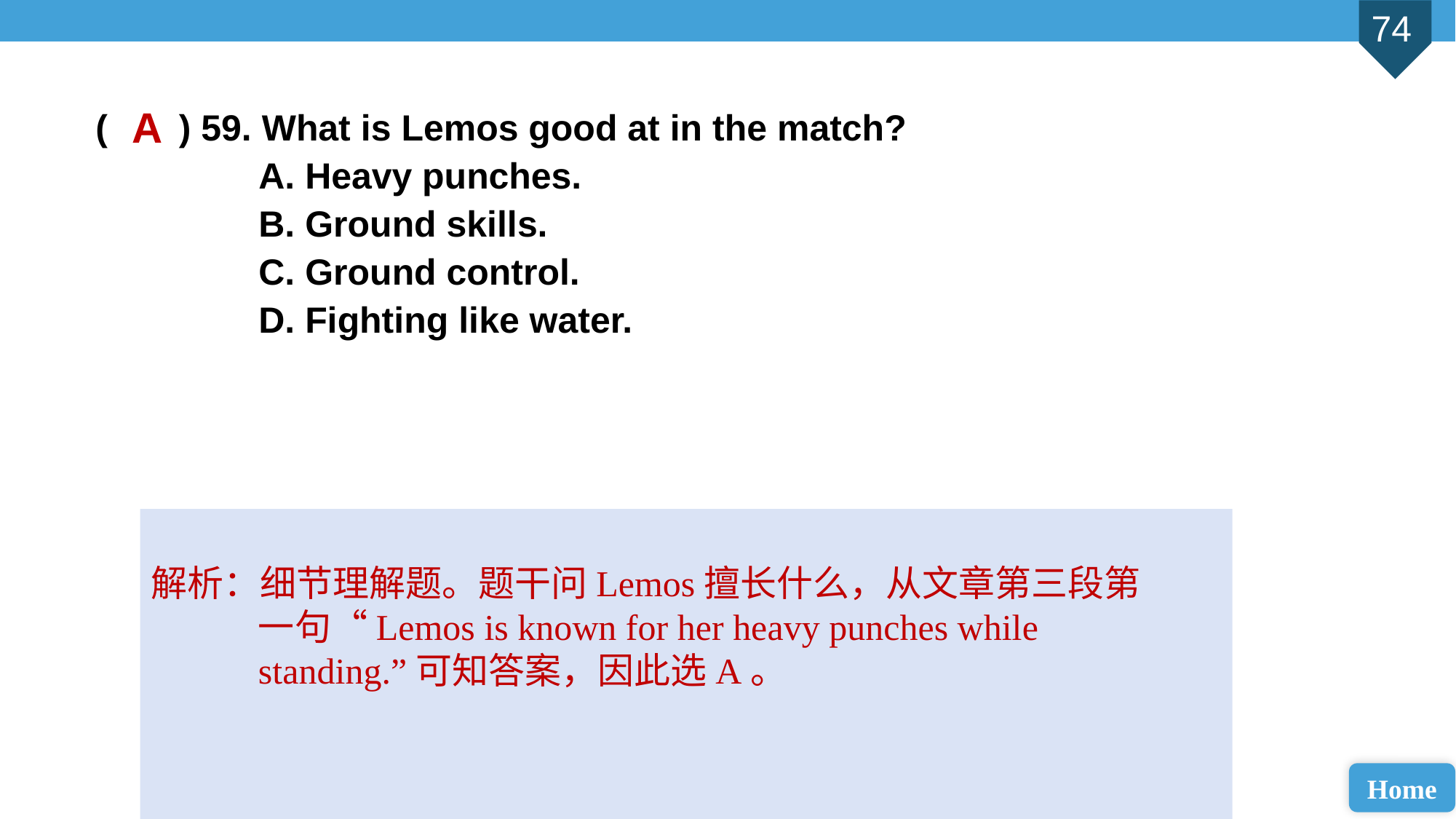

A
(       ) 59. What is Lemos good at in the match?
                A. Heavy punches.
                B. Ground skills.
                C. Ground control.
                D. Fighting like water.

解析：细节理解题。题干问Lemos擅长什么，从文章第三段第一句“Lemos is known for her heavy punches while standing.”可知答案，因此选A。